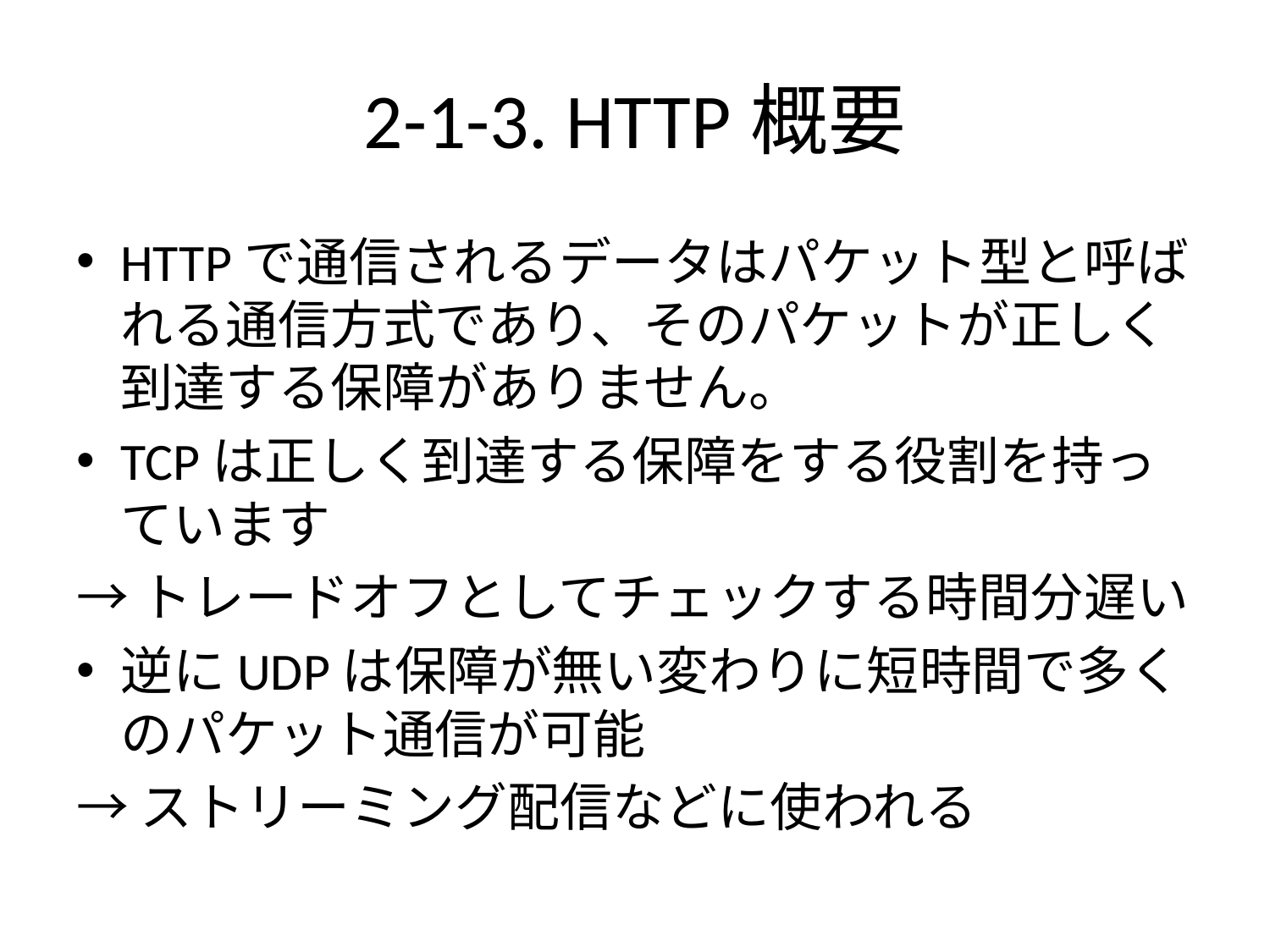

# 2-1-3. HTTP概要
HTTPで通信されるデータはパケット型と呼ばれる通信方式であり、そのパケットが正しく到達する保障がありません。
TCPは正しく到達する保障をする役割を持っています
→トレードオフとしてチェックする時間分遅い
逆にUDPは保障が無い変わりに短時間で多くのパケット通信が可能
→ストリーミング配信などに使われる